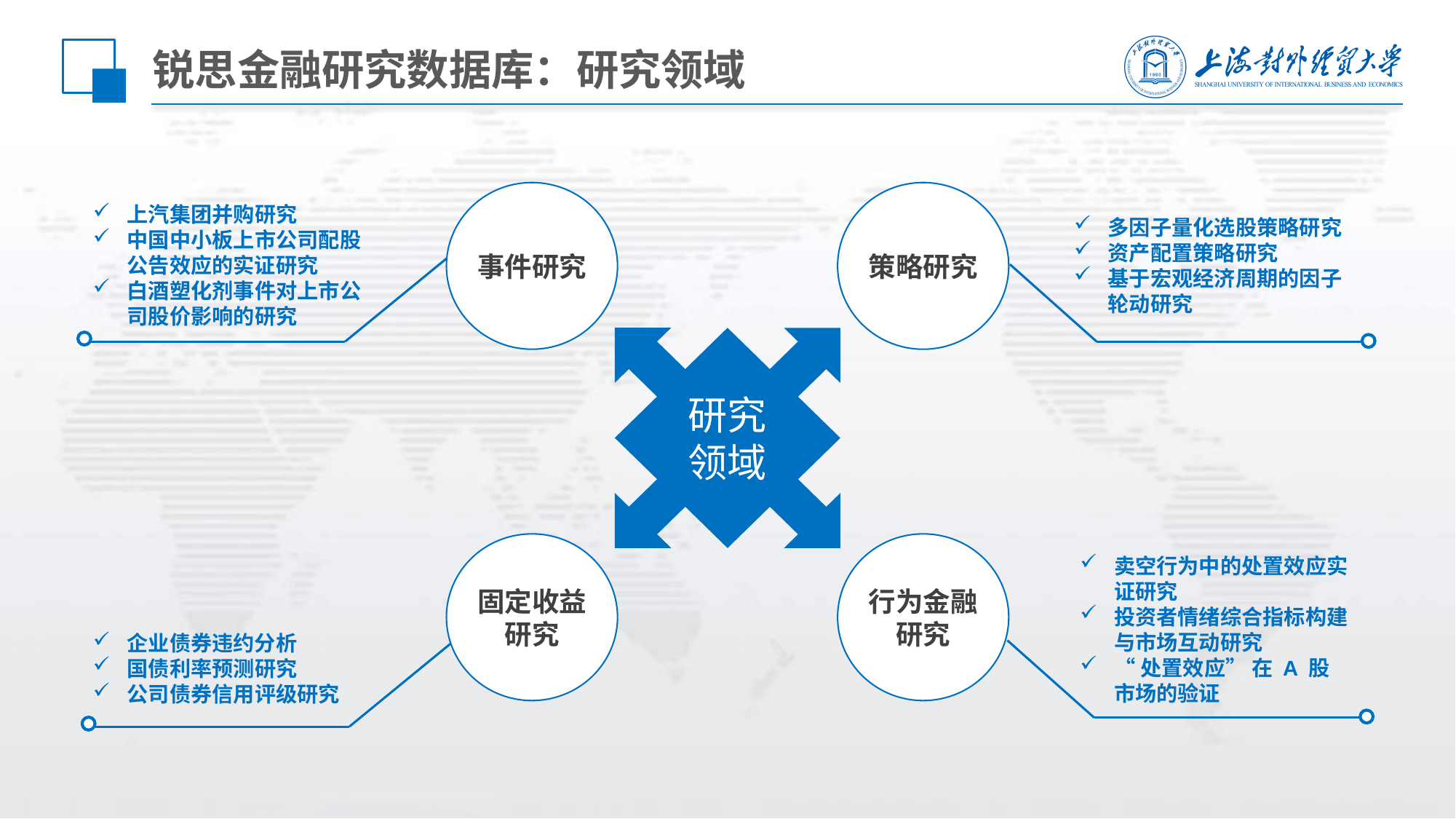

# 锐思金融研究数据库：研究领域
事件研究
策略研究
研究
领域
固定收益研究
行为金融研究
上汽集团并购研究
中国中小板上市公司配股公告效应的实证研究
白酒塑化剂事件对上市公司股价影响的研究
多因子量化选股策略研究
资产配置策略研究
基于宏观经济周期的因子轮动研究

卖空行为中的处置效应实证研究
投资者情绪综合指标构建与市场互动研究
“处置效应” 在 A 股市场的验证
企业债券违约分析
国债利率预测研究
公司债券信用评级研究